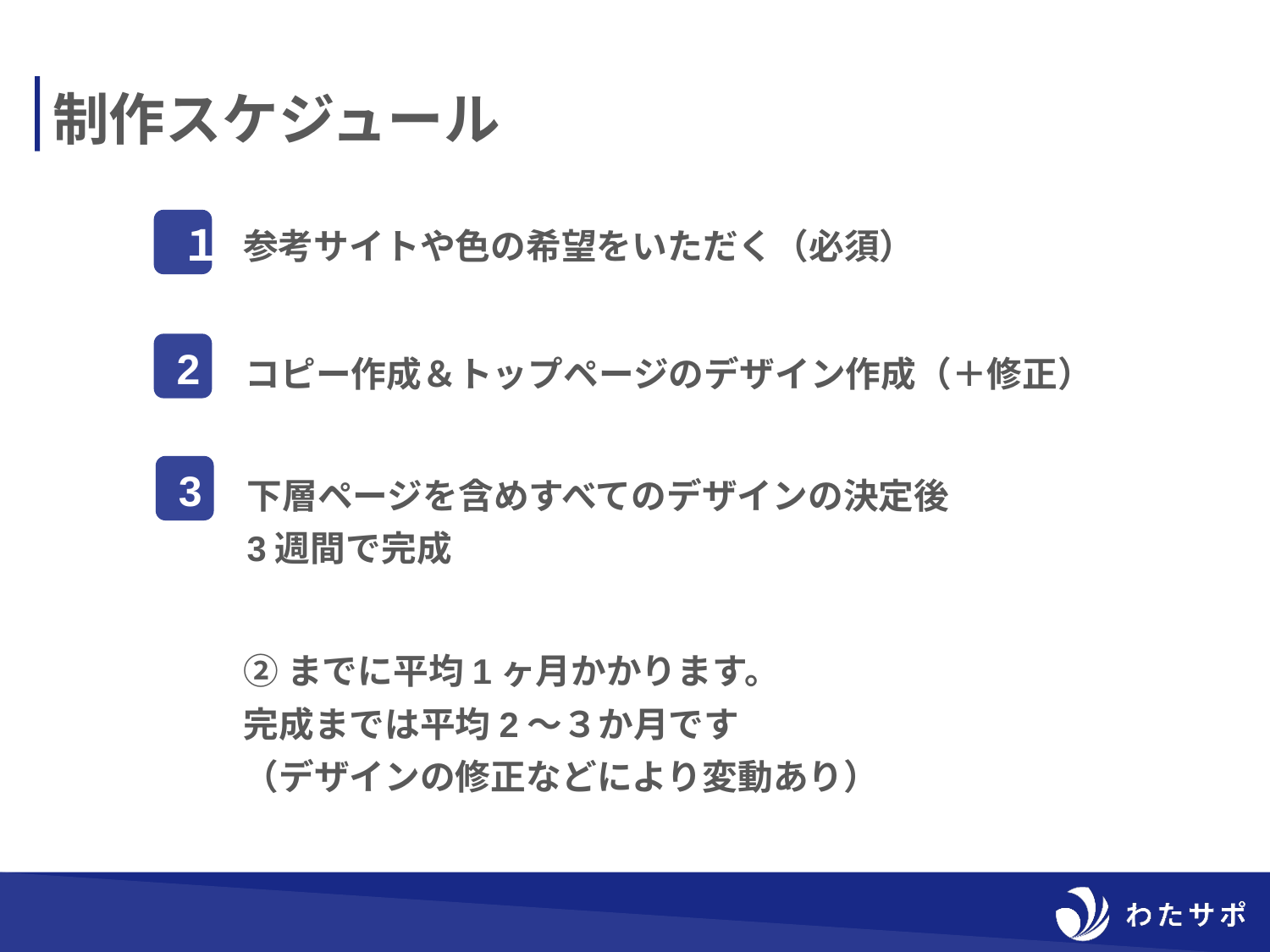

制作スケジュール
参考サイトや色の希望をいただく（必須）

１

2
コピー作成＆トップページのデザイン作成（＋修正）

3
下層ページを含めすべてのデザインの決定後
3週間で完成
②までに平均1ヶ月かかります。
完成までは平均2～３か月です
（デザインの修正などにより変動あり）